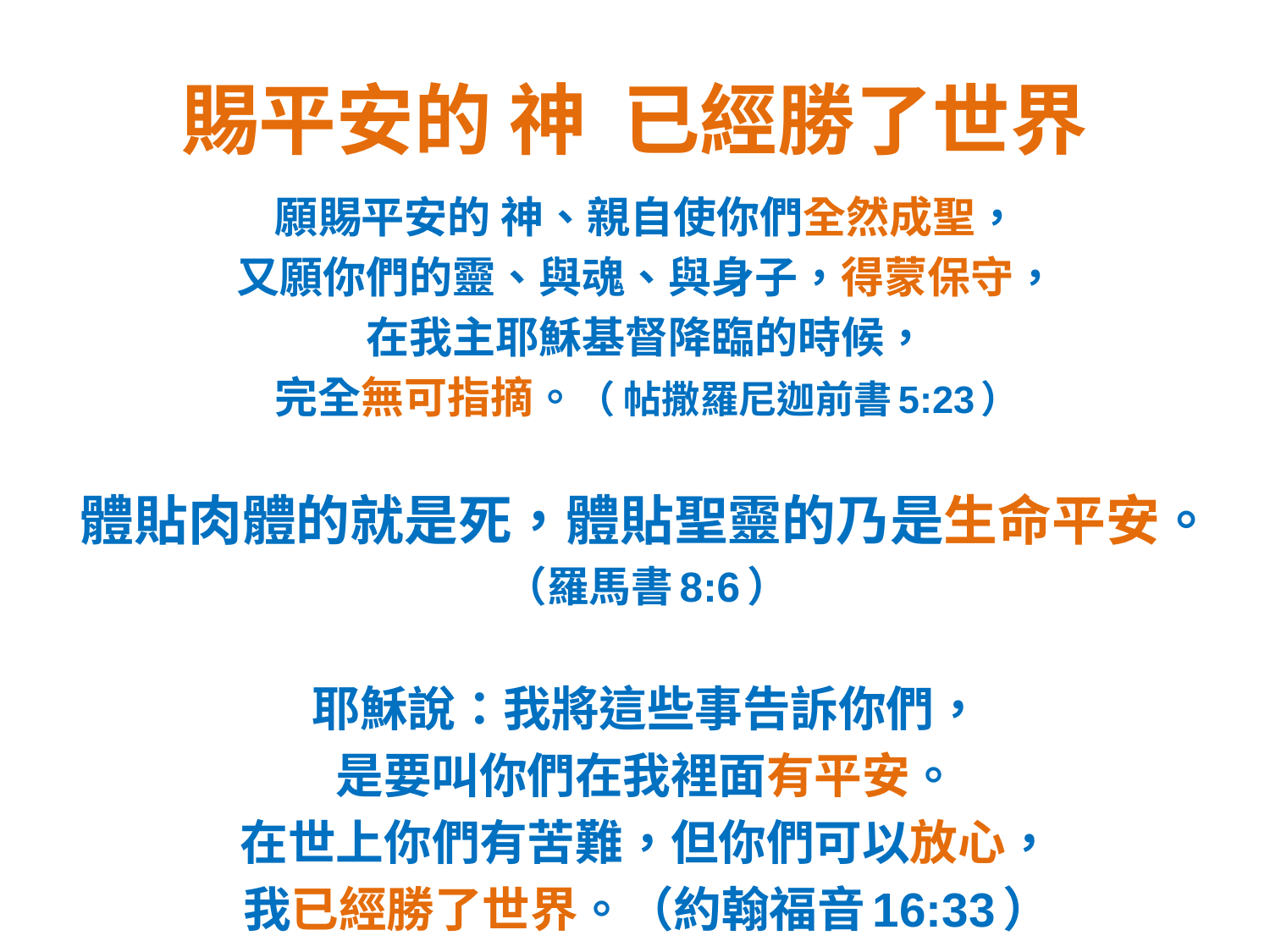

# 賜平安的 神  已經勝了世界
願賜平安的 神、親自使你們全然成聖，
又願你們的靈、與魂、與身子，得蒙保守，
在我主耶穌基督降臨的時候，
完全無可指摘。（ 帖撒羅尼迦前書5:23）

體貼肉體的就是死，體貼聖靈的乃是生命平安。
（羅馬書8:6）

耶穌說：我將這些事告訴你們，
是要叫你們在我裡面有平安。
在世上你們有苦難，但你們可以放心，
我已經勝了世界。（約翰福音16:33）